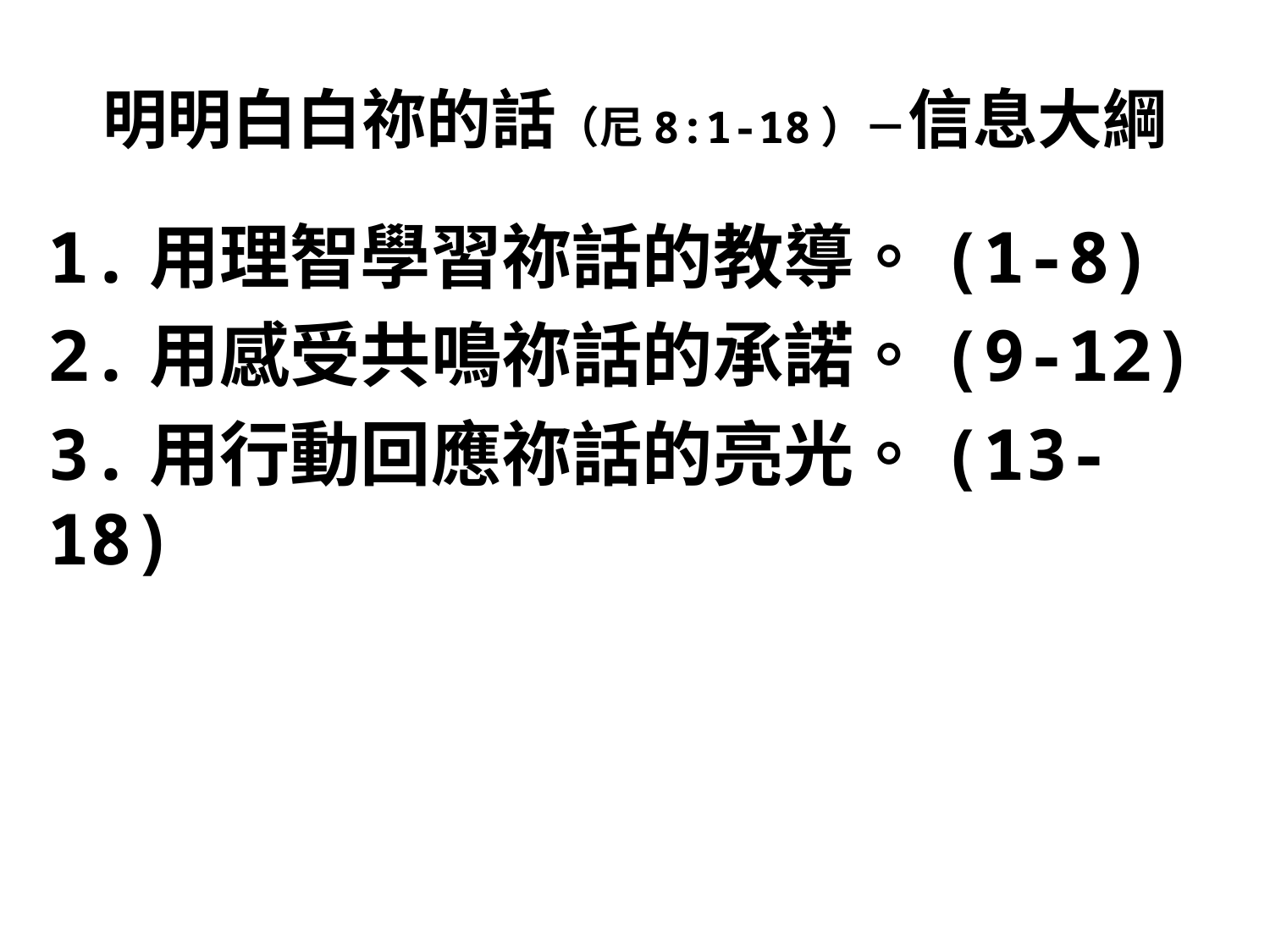

# 明明白白祢的話（尼8:1-18）－信息大綱
1.用理智學習祢話的教導。(1-8)
2.用感受共鳴祢話的承諾。(9-12)
3.用行動回應祢話的亮光。(13-18)